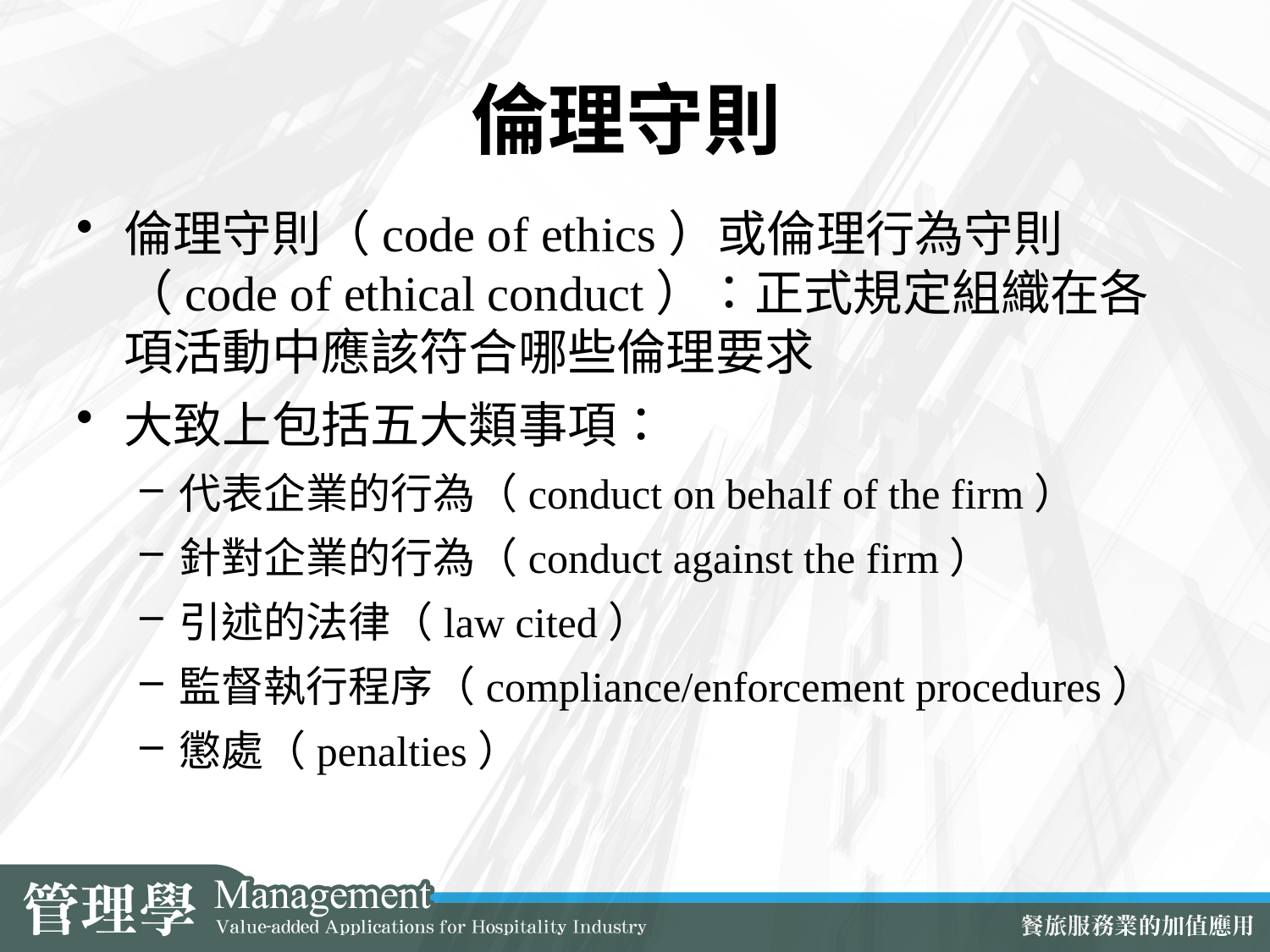

# 倫理守則
倫理守則（code of ethics）或倫理行為守則（code of ethical conduct）：正式規定組織在各項活動中應該符合哪些倫理要求
大致上包括五大類事項：
代表企業的行為（conduct on behalf of the firm）
針對企業的行為（conduct against the firm）
引述的法律（law cited）
監督執行程序（compliance/enforcement procedures）
懲處（penalties）